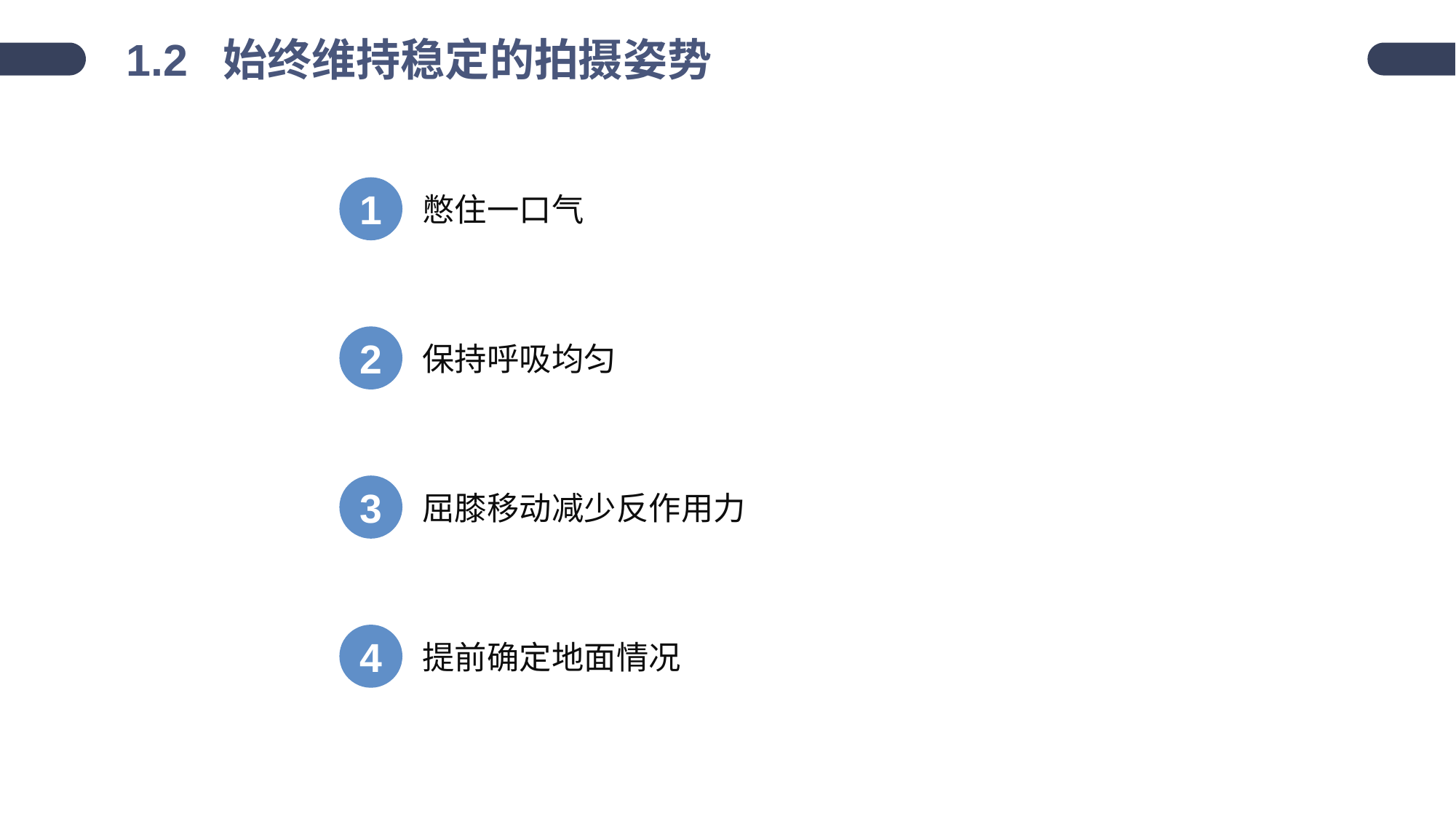

1.2  始终维持稳定的拍摄姿势

1
憋住一口气
2
保持呼吸均匀
3
屈膝移动减少反作用力
4
提前确定地面情况